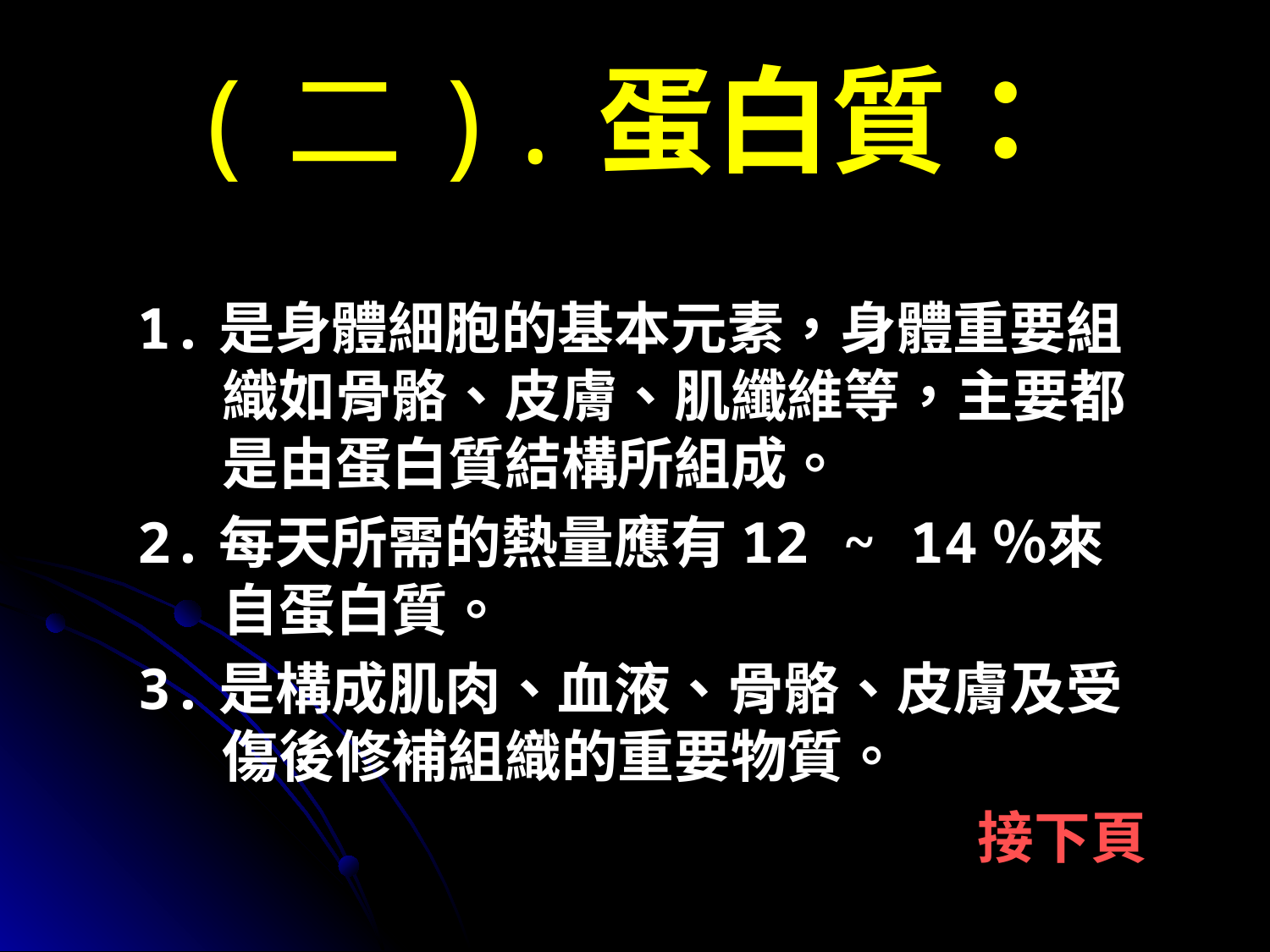

# (二).蛋白質：
1.是身體細胞的基本元素，身體重要組織如骨骼、皮膚、肌纖維等，主要都是由蛋白質結構所組成。
2.每天所需的熱量應有12 ~ 14％來自蛋白質。
3.是構成肌肉、血液、骨骼、皮膚及受傷後修補組織的重要物質。
接下頁